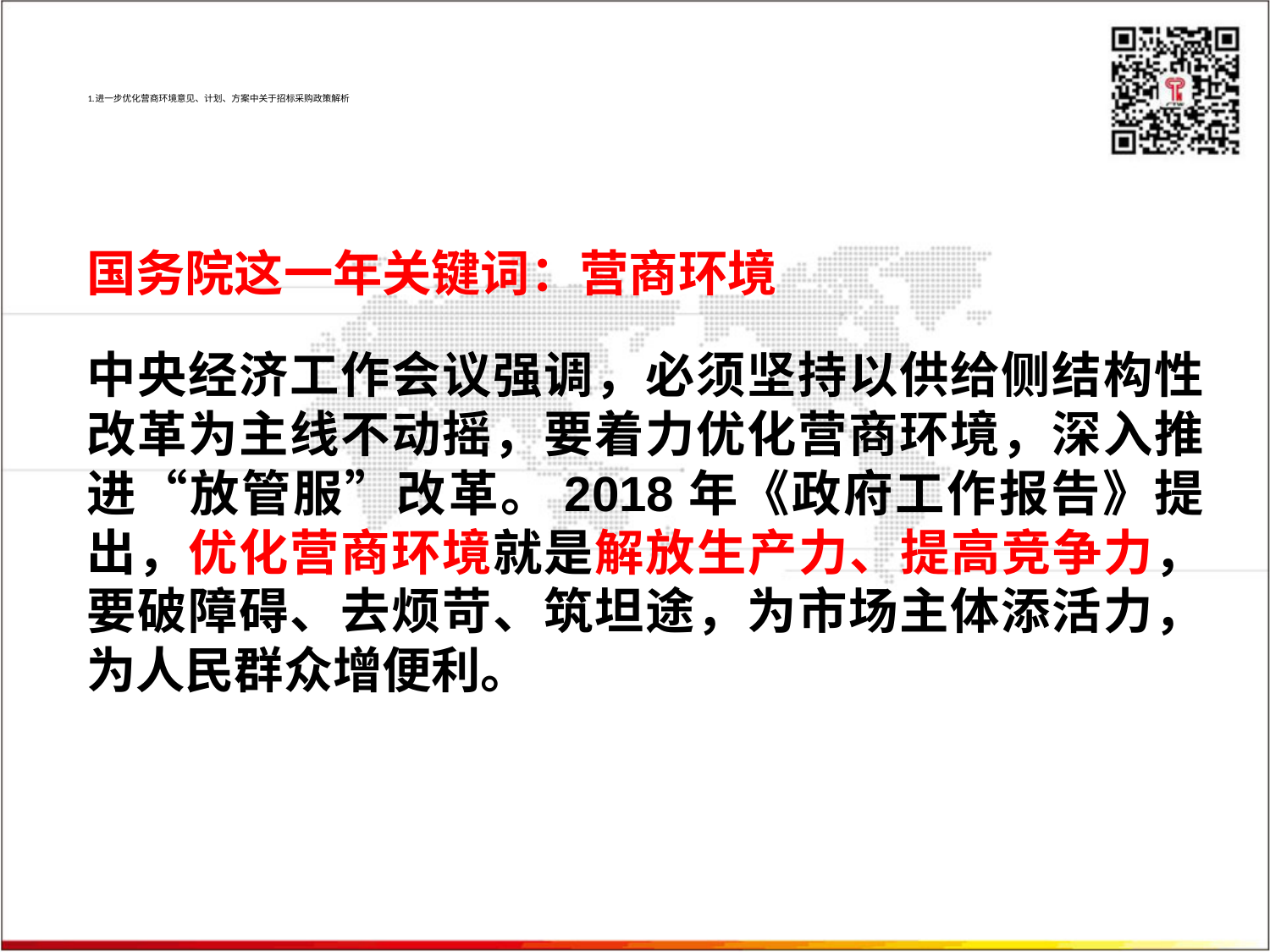

# 1.进一步优化营商环境意见、计划、方案中关于招标采购政策解析
国务院这一年关键词：营商环境
中央经济工作会议强调，必须坚持以供给侧结构性改革为主线不动摇，要着力优化营商环境，深入推进“放管服”改革。2018年《政府工作报告》提出，优化营商环境就是解放生产力、提高竞争力，要破障碍、去烦苛、筑坦途，为市场主体添活力，为人民群众增便利。